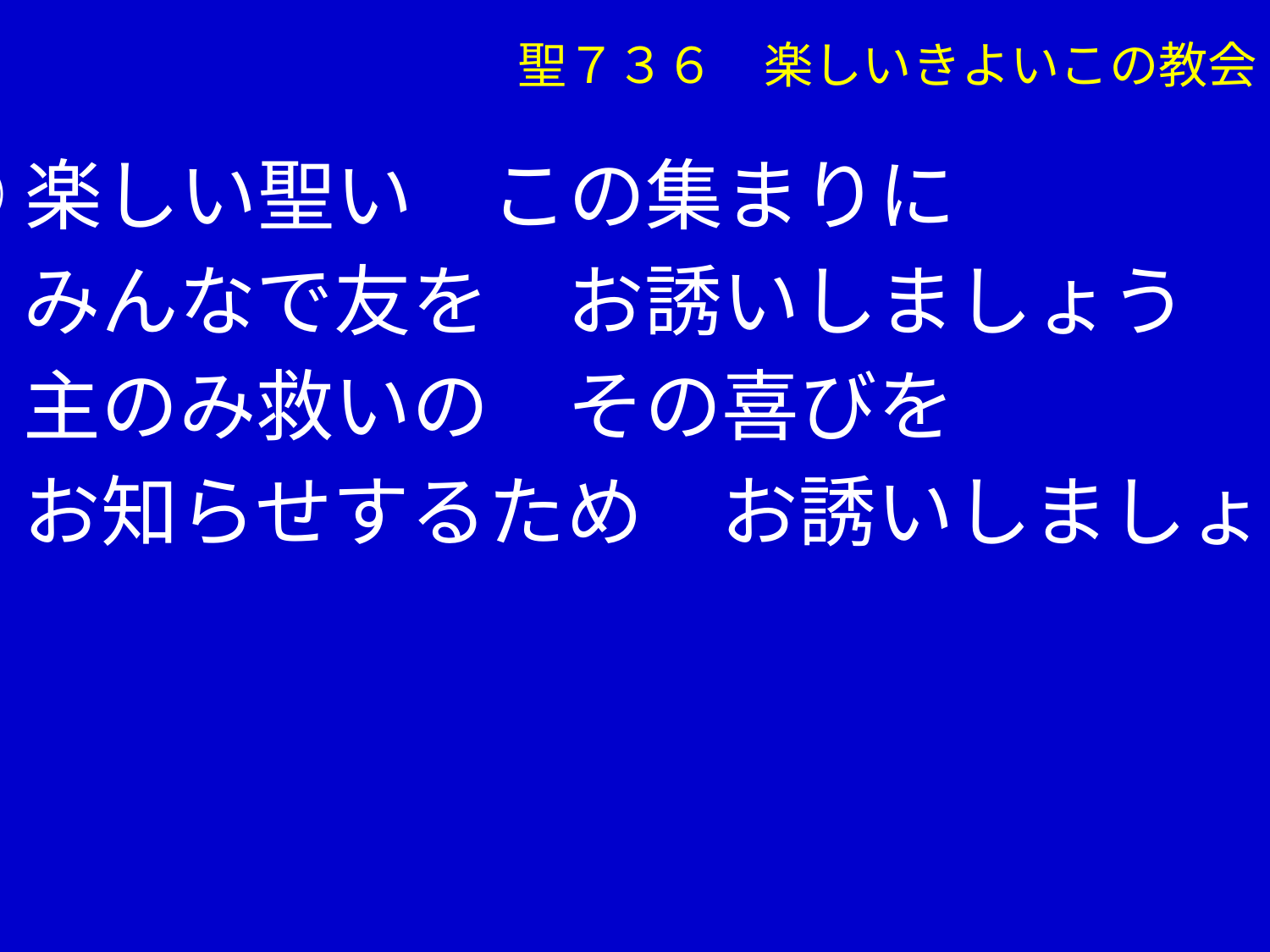

聖７３６　楽しいきよいこの教会
②楽しい聖い　この集まりに
　 みんなで友を　お誘いしましょう
　 主のみ救いの　その喜びを
　 お知らせするため　お誘いしましょう